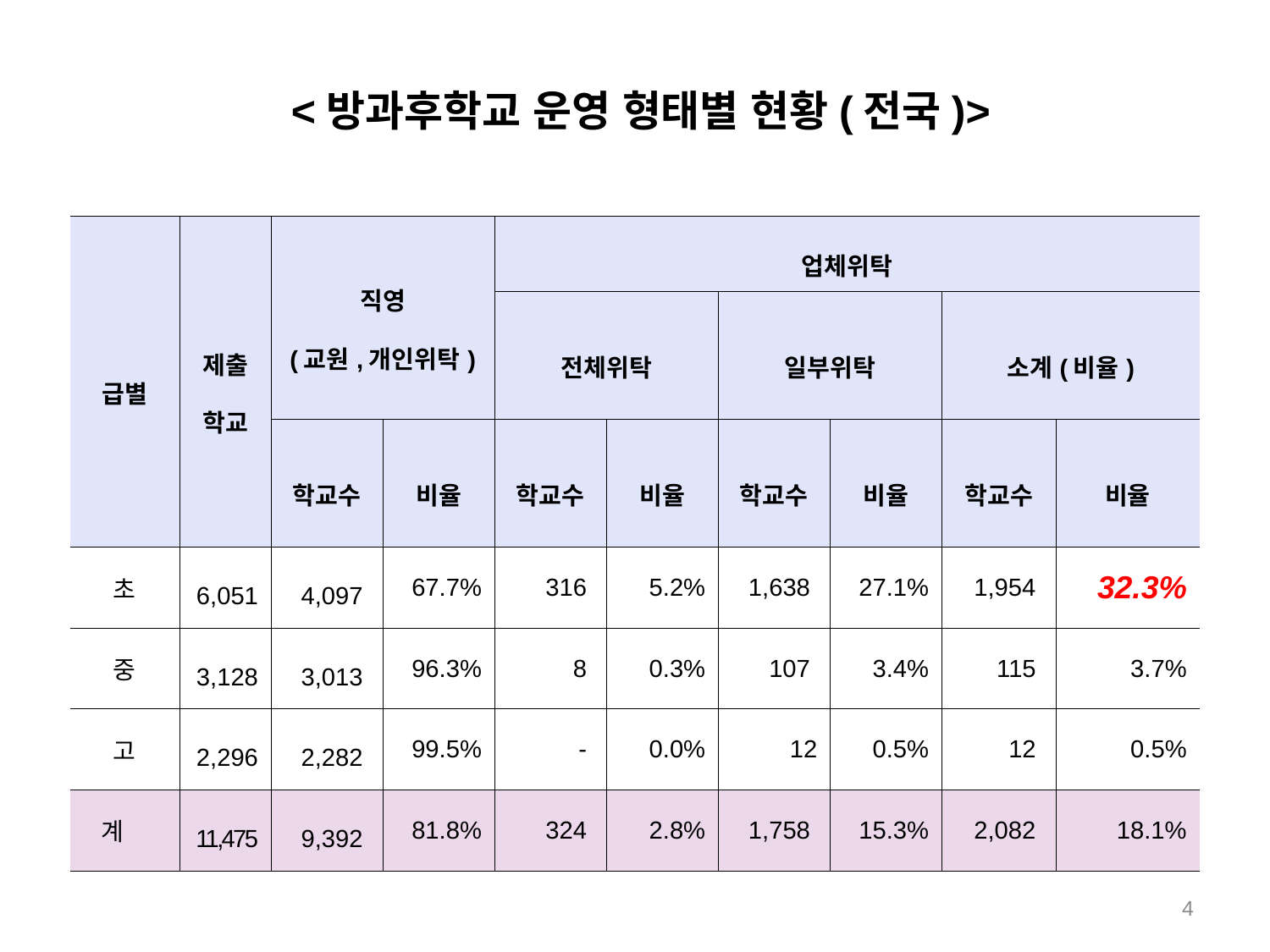

<방과후학교 운영 형태별 현황(전국)>
| 급별 | 제출 학교 | 직영 (교원,개인위탁) |  | 업체위탁 |  |  |  |  |  |
| --- | --- | --- | --- | --- | --- | --- | --- | --- | --- |
|  |  |  |  | 전체위탁 |  | 일부위탁 |  | 소계(비율) |  |
|  |  | 학교수 | 비율 | 학교수 | 비율 | 학교수 | 비율 | 학교수 | 비율 |
| 초 | 6,051 | 4,097 | 67.7% | 316 | 5.2% | 1,638 | 27.1% | 1,954 | 32.3% |
| 중 | 3,128 | 3,013 | 96.3% | 8 | 0.3% | 107 | 3.4% | 115 | 3.7% |
| 고 | 2,296 | 2,282 | 99.5% | - | 0.0% | 12 | 0.5% | 12 | 0.5% |
| 계 | 11,475 | 9,392 | 81.8% | 324 | 2.8% | 1,758 | 15.3% | 2,082 | 18.1% |
4